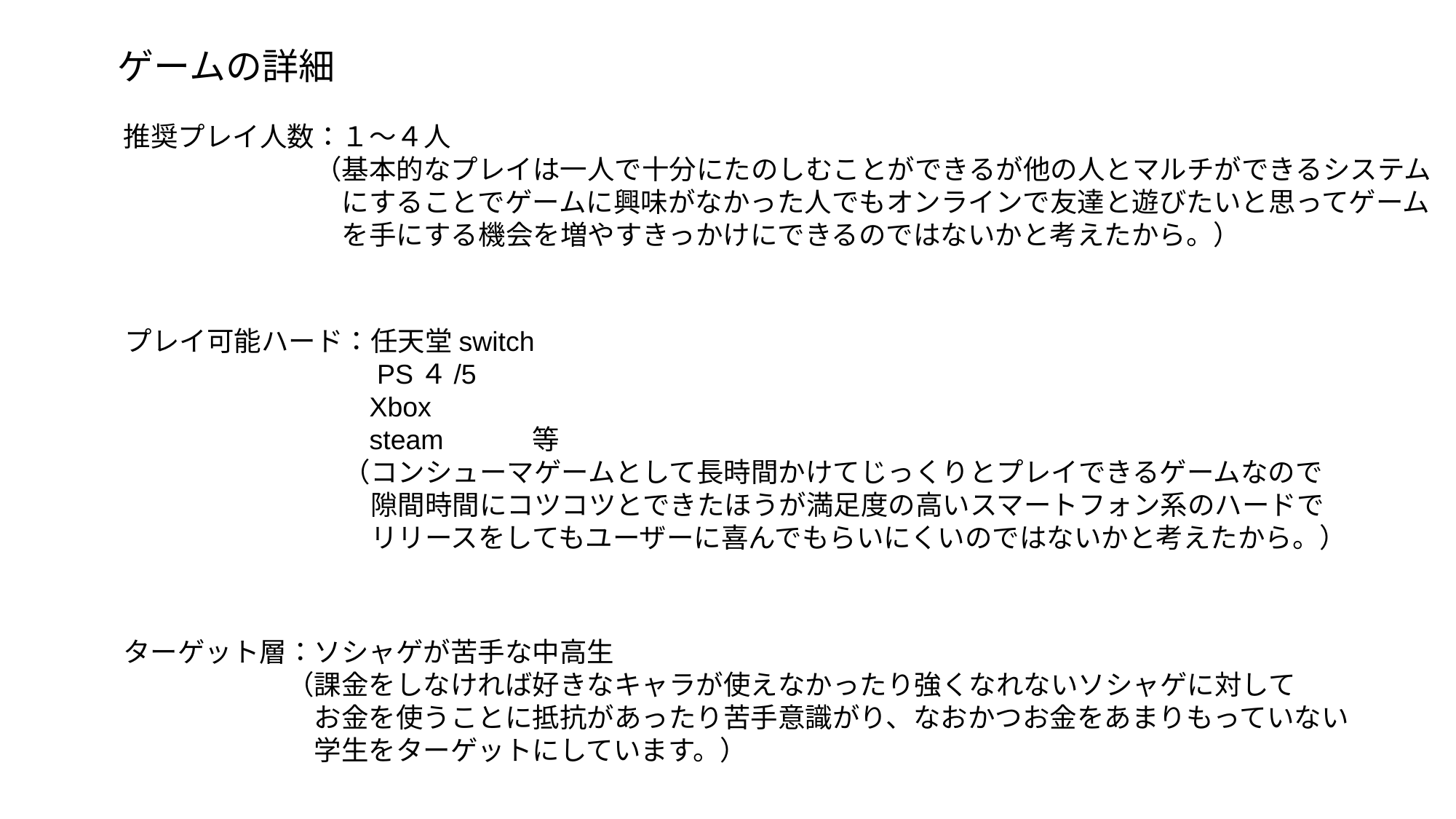

ゲームの詳細
推奨プレイ人数：１～４人
　　　　　　　（基本的なプレイは一人で十分にたのしむことができるが他の人とマルチができるシステム
　　　　　　　　にすることでゲームに興味がなかった人でもオンラインで友達と遊びたいと思ってゲーム
　　　　　　　　を手にする機会を増やすきっかけにできるのではないかと考えたから。）
プレイ可能ハード：任天堂switch
　　　　　　　　　PS４/5
                                Xbox
                                steam　　　等
　　　　　　　　（コンシューマゲームとして長時間かけてじっくりとプレイできるゲームなので
　　　　　　　　　隙間時間にコツコツとできたほうが満足度の高いスマートフォン系のハードで
　　　　　　　　　リリースをしてもユーザーに喜んでもらいにくいのではないかと考えたから。）
ターゲット層：ソシャゲが苦手な中高生
　　　　　　（課金をしなければ好きなキャラが使えなかったり強くなれないソシャゲに対して
　　　　　　　お金を使うことに抵抗があったり苦手意識がり、なおかつお金をあまりもっていない
　　　　　　　学生をターゲットにしています。）